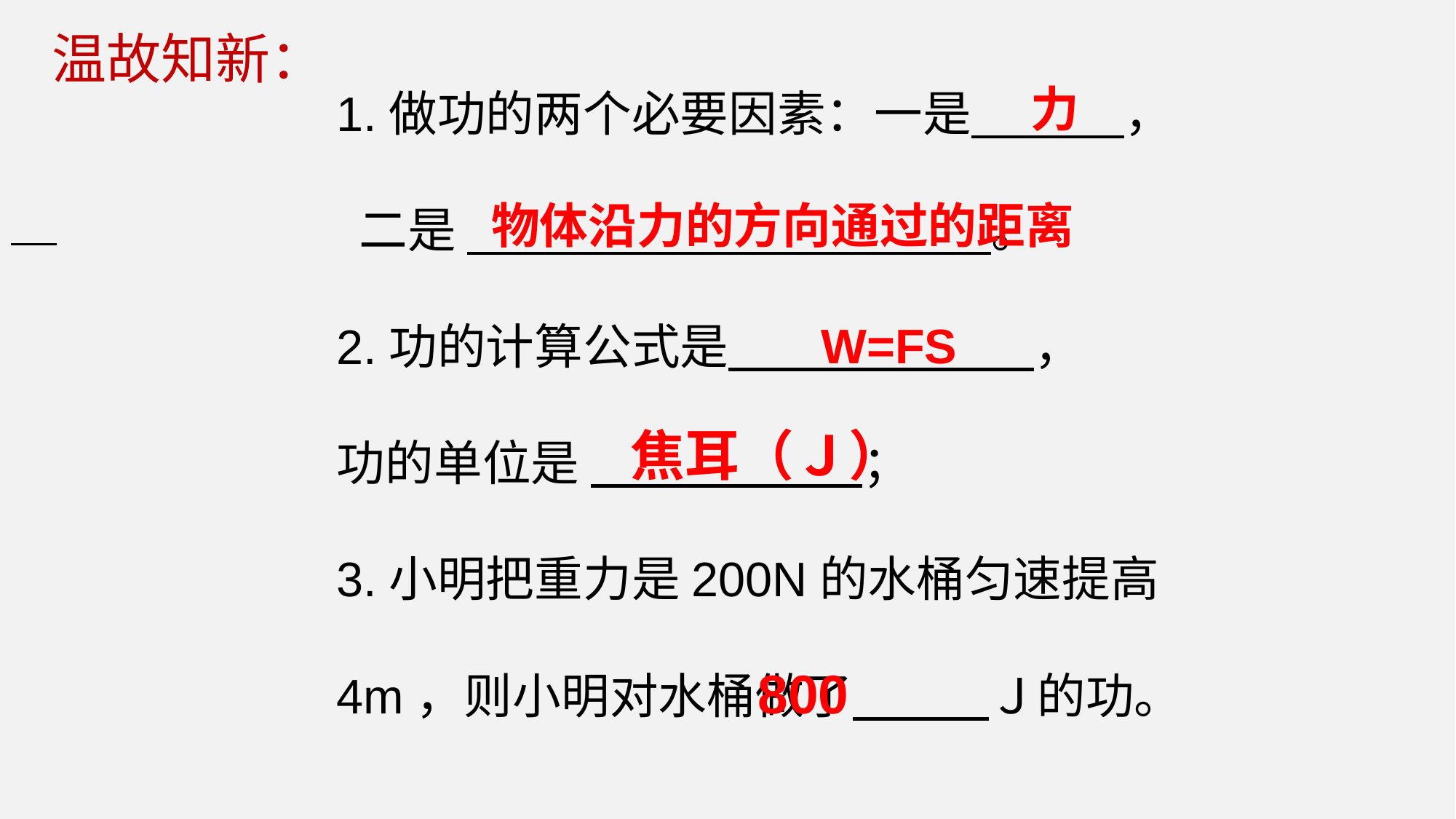

力
 温故知新：
1.做功的两个必要因素：一是              ，
 二是                                                 。
2.功的计算公式是                            ，
功的单位是             　　    ；
3.小明把重力是200N的水桶匀速提高4m，则小明对水桶做了   　     Ｊ的功。

物体沿力的方向通过的距离

W=FS
焦耳（Ｊ）
800